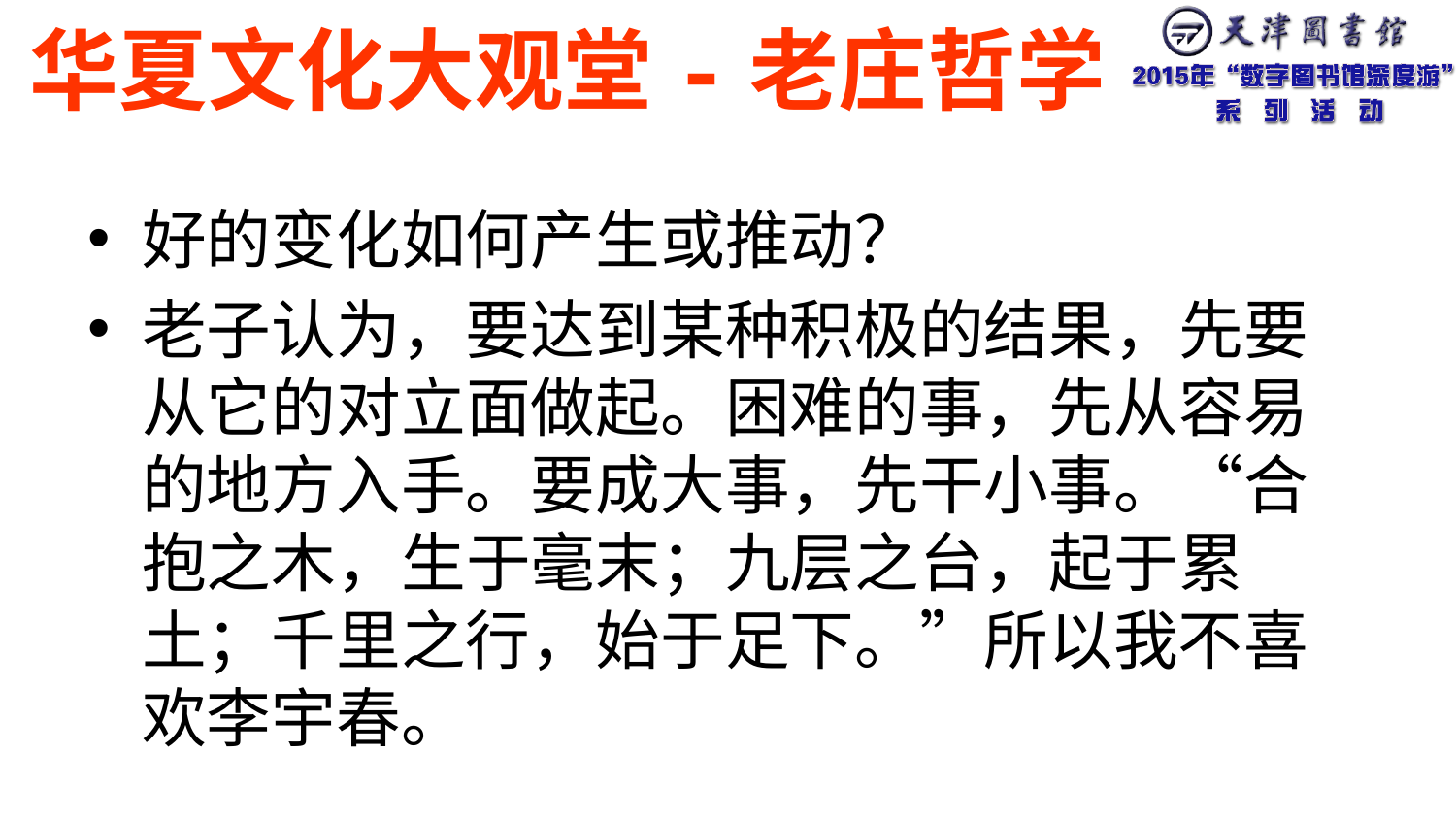

# 华夏文化大观堂-老庄哲学
好的变化如何产生或推动？
老子认为，要达到某种积极的结果，先要从它的对立面做起。困难的事，先从容易的地方入手。要成大事，先干小事。“合抱之木，生于毫末；九层之台，起于累土；千里之行，始于足下。”所以我不喜欢李宇春。